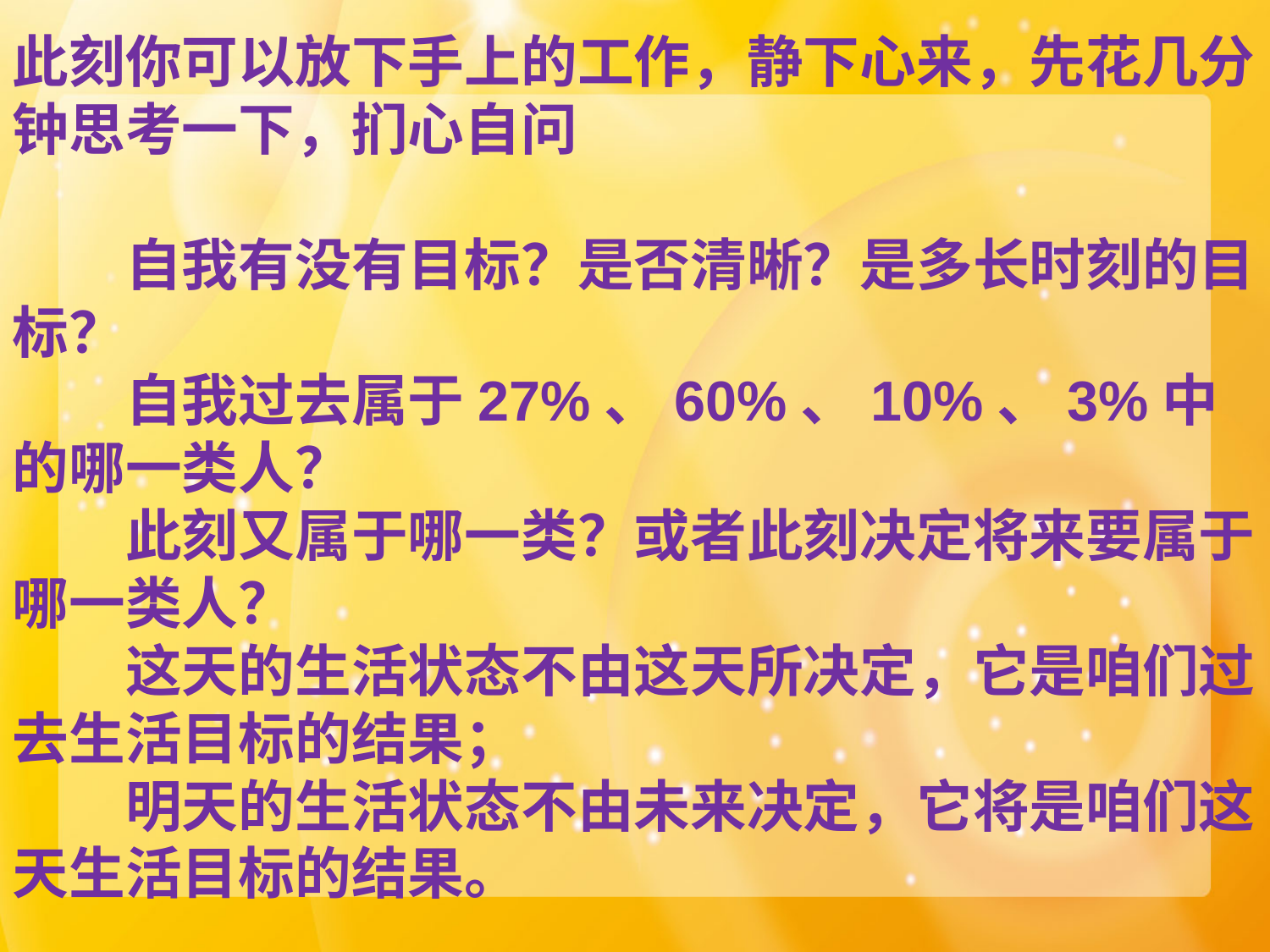

此刻你可以放下手上的工作，静下心来，先花几分钟思考一下，扪心自问

　　自我有没有目标？是否清晰？是多长时刻的目标？
　　自我过去属于27%、60%、10%、3%中的哪一类人？
　　此刻又属于哪一类？或者此刻决定将来要属于哪一类人？
　　这天的生活状态不由这天所决定，它是咱们过去生活目标的结果；
　　明天的生活状态不由未来决定，它将是咱们这天生活目标的结果。